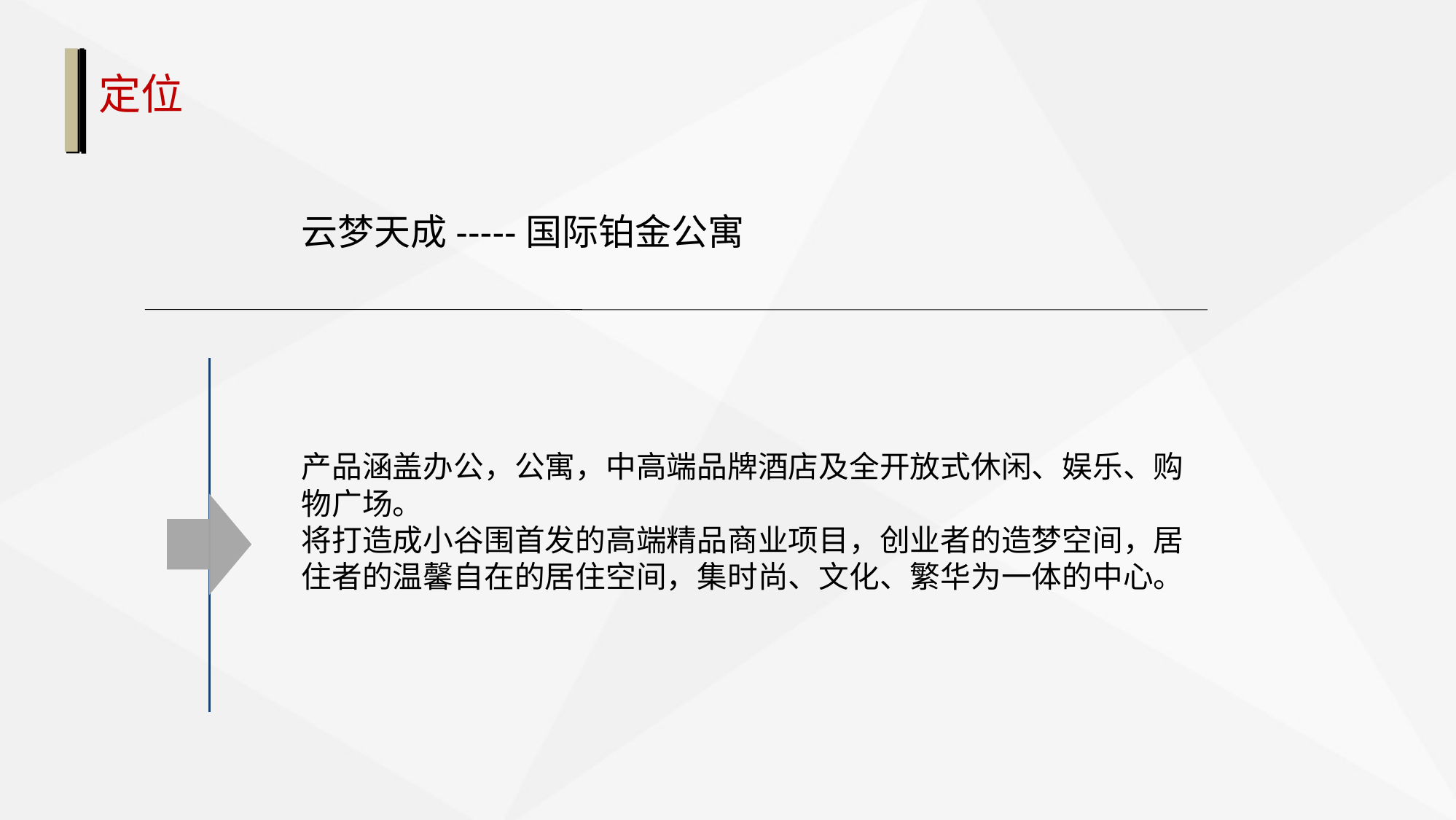

# 定位
云梦天成-----国际铂金公寓

产品涵盖办公，公寓，中高端品牌酒店及全开放式休闲、娱乐、购物广场。
将打造成小谷围首发的高端精品商业项目，创业者的造梦空间，居住者的温馨自在的居住空间，集时尚、文化、繁华为一体的中心。